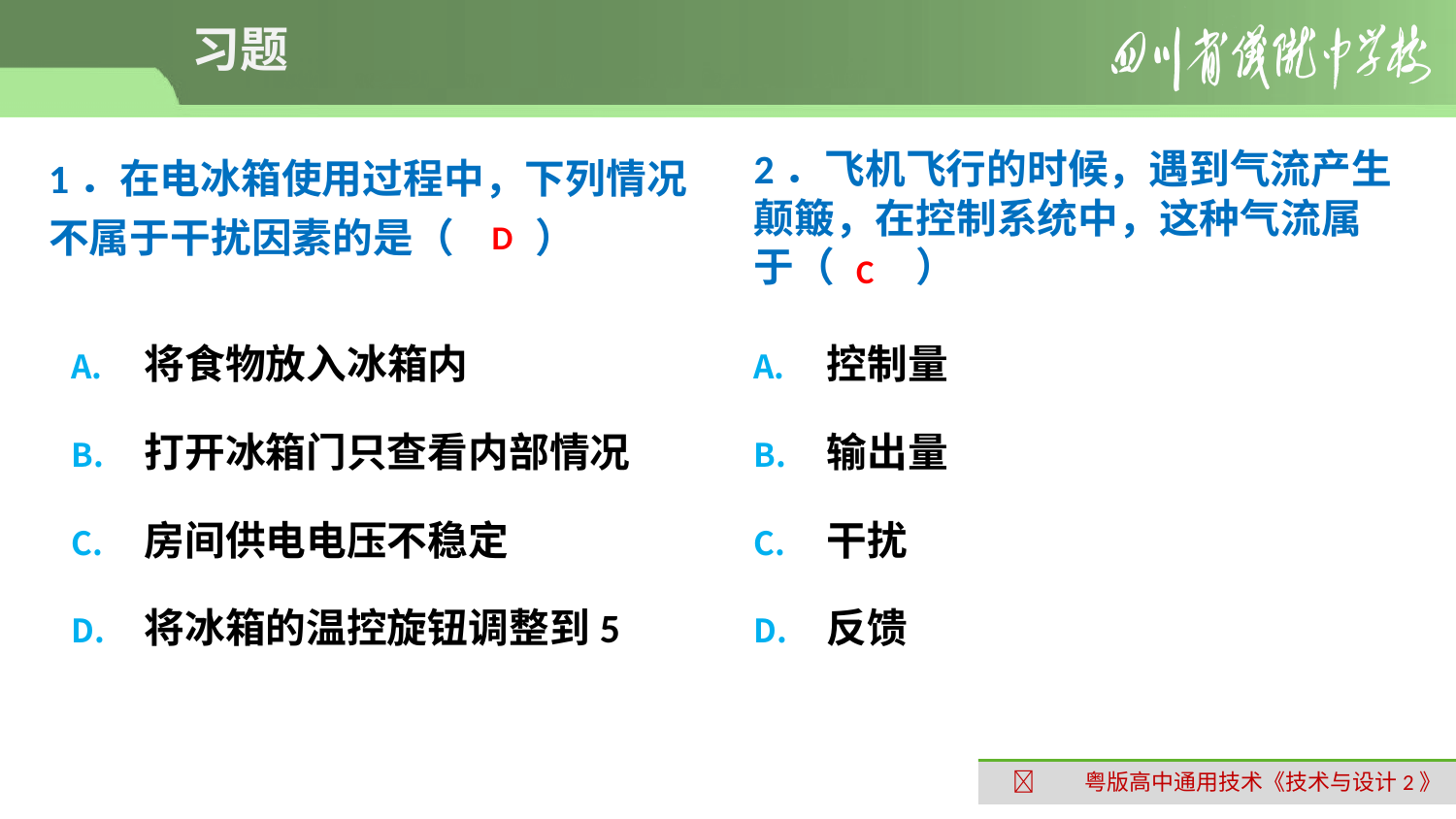

# 习题
1．在电冰箱使用过程中，下列情况不属于干扰因素的是（　　）
2．飞机飞行的时候，遇到气流产生颠簸，在控制系统中，这种气流属于（　　）

D
C
将食物放入冰箱内
打开冰箱门只查看内部情况
房间供电电压不稳定
将冰箱的温控旋钮调整到5
控制量
输出量
干扰
反馈